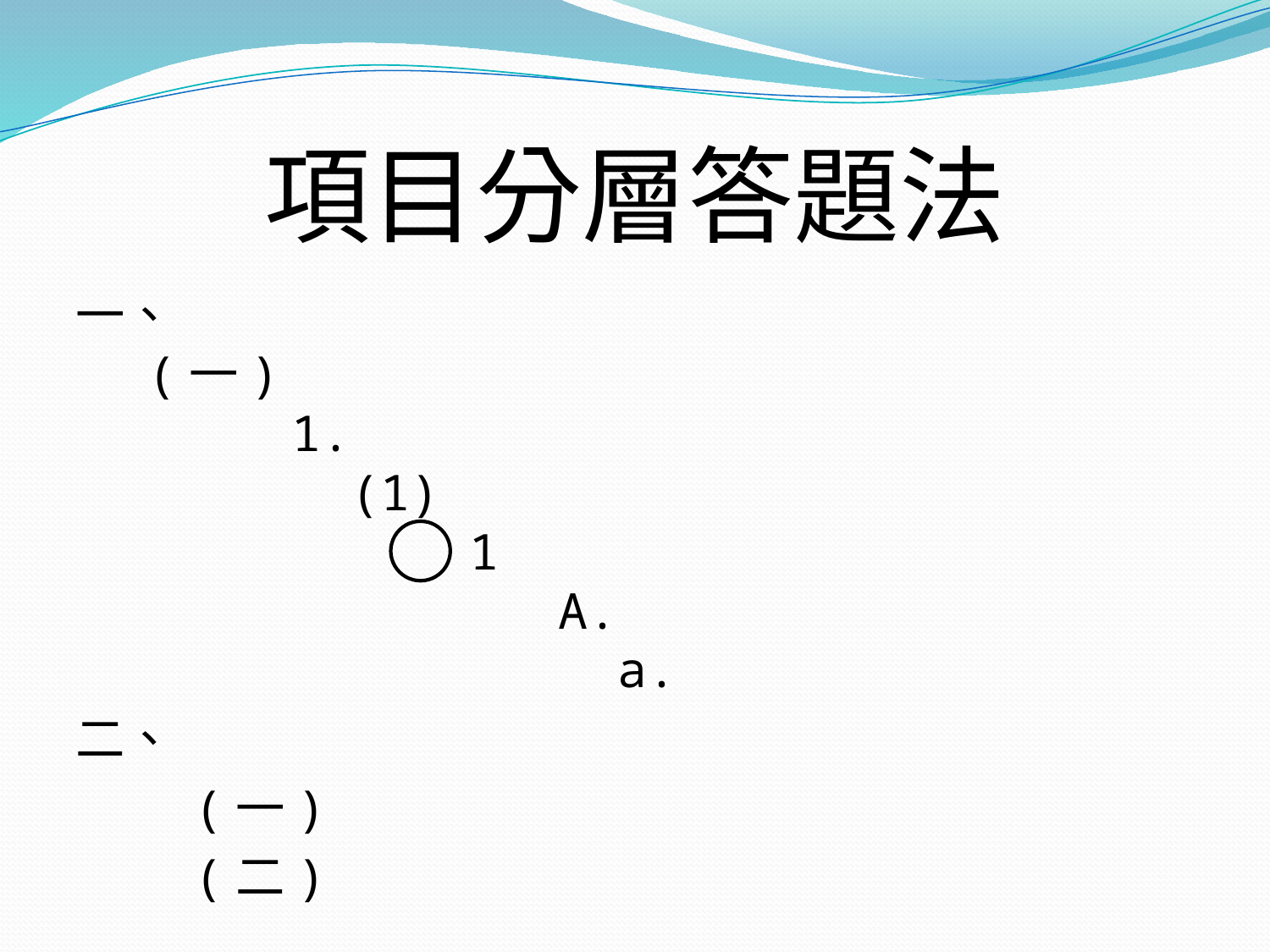

# 項目分層答題法
一、
  (一)
      1.
        (1)
            1
               A.
                 a.
二、
    (一)
    (二)